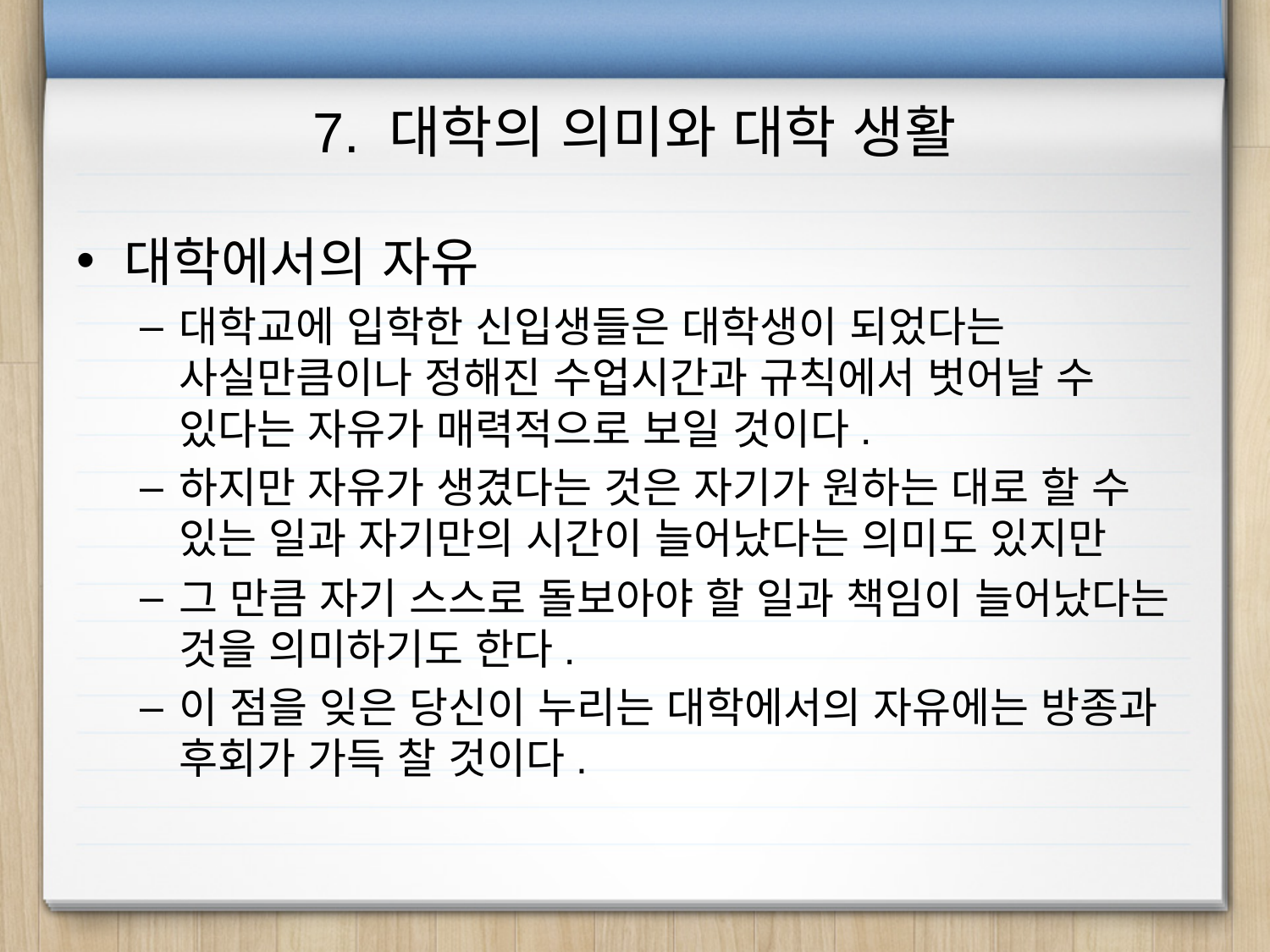

# 7. 대학의 의미와 대학 생활
대학에서의 자유
대학교에 입학한 신입생들은 대학생이 되었다는 사실만큼이나 정해진 수업시간과 규칙에서 벗어날 수 있다는 자유가 매력적으로 보일 것이다.
하지만 자유가 생겼다는 것은 자기가 원하는 대로 할 수 있는 일과 자기만의 시간이 늘어났다는 의미도 있지만
그 만큼 자기 스스로 돌보아야 할 일과 책임이 늘어났다는 것을 의미하기도 한다.
이 점을 잊은 당신이 누리는 대학에서의 자유에는 방종과 후회가 가득 찰 것이다.